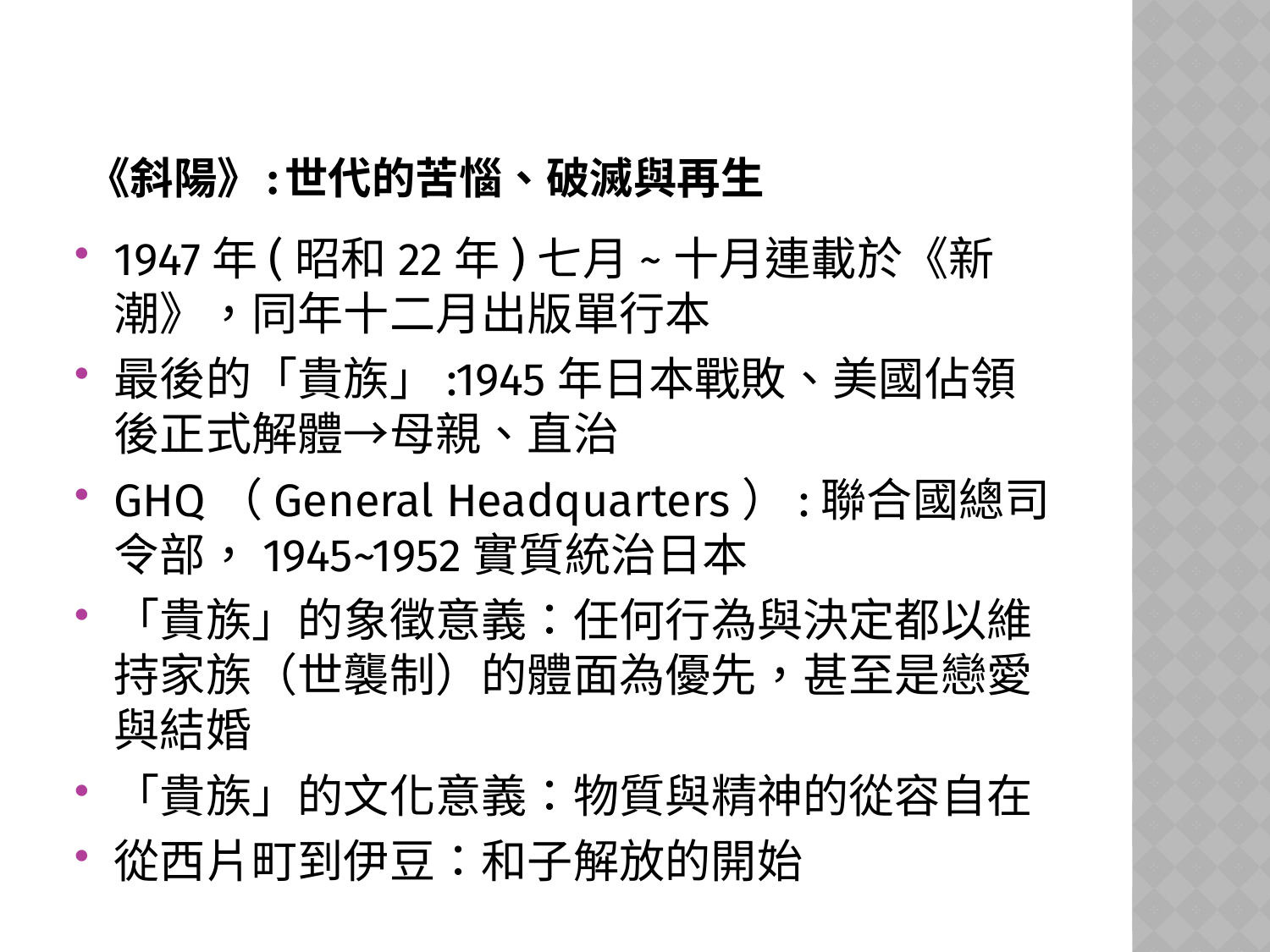

# 《斜陽》:世代的苦惱、破滅與再生
1947年(昭和22年)七月~十月連載於《新潮》，同年十二月出版單行本
最後的「貴族」:1945年日本戰敗、美國佔領後正式解體→母親、直治
GHQ（General Headquarters）:聯合國總司令部，1945~1952實質統治日本
「貴族」的象徵意義：任何行為與決定都以維持家族（世襲制）的體面為優先，甚至是戀愛與結婚
「貴族」的文化意義：物質與精神的從容自在
從西片町到伊豆：和子解放的開始